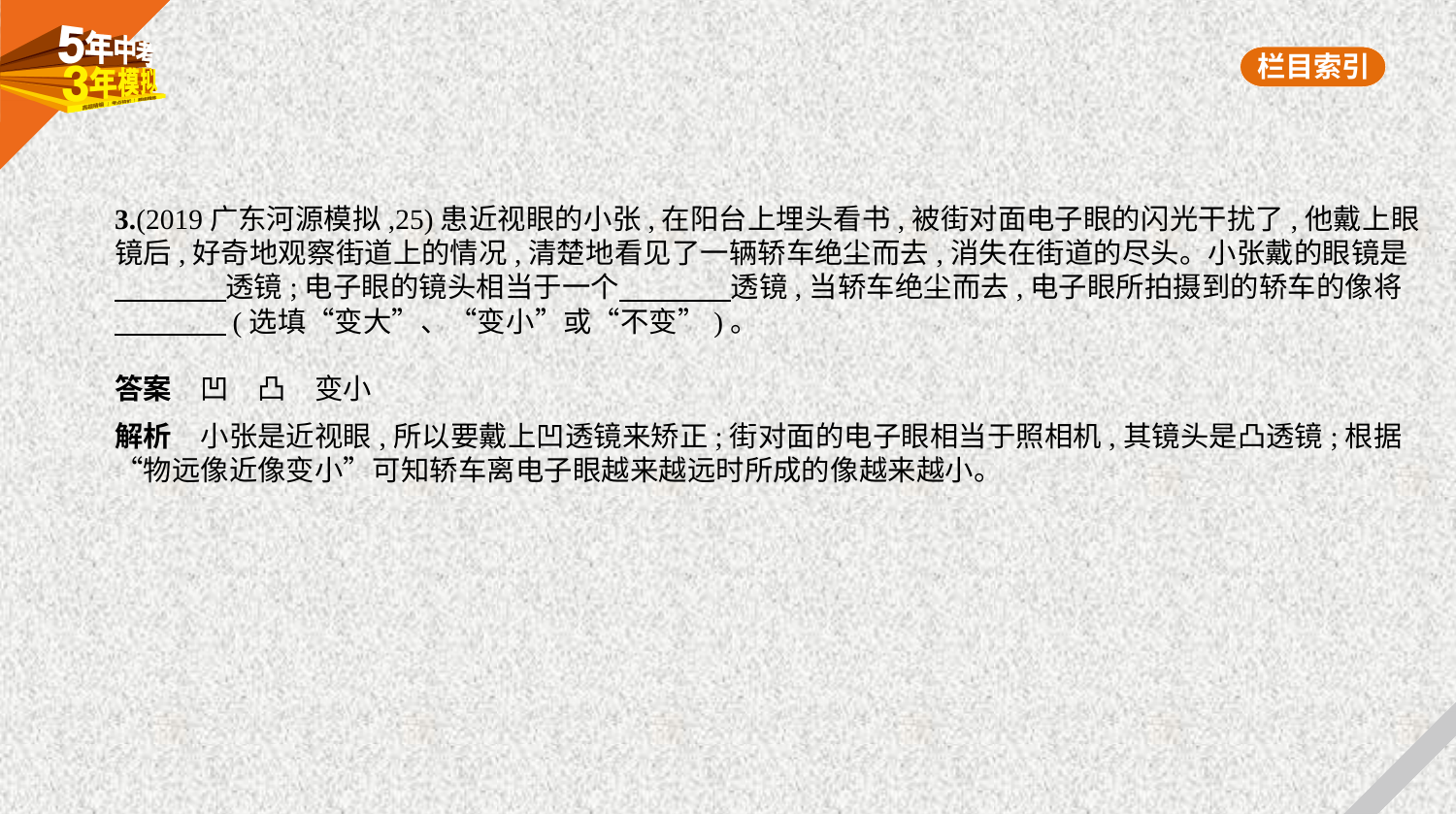

3.(2019广东河源模拟,25)患近视眼的小张,在阳台上埋头看书,被街对面电子眼的闪光干扰了,他戴上眼
镜后,好奇地观察街道上的情况,清楚地看见了一辆轿车绝尘而去,消失在街道的尽头。小张戴的眼镜是
　　　    透镜;电子眼的镜头相当于一个　　　    透镜,当轿车绝尘而去,电子眼所拍摄到的轿车的像将
　　　    (选填“变大”、“变小”或“不变”)。
答案　凹　凸　变小
解析　小张是近视眼,所以要戴上凹透镜来矫正;街对面的电子眼相当于照相机,其镜头是凸透镜;根据
“物远像近像变小”可知轿车离电子眼越来越远时所成的像越来越小。